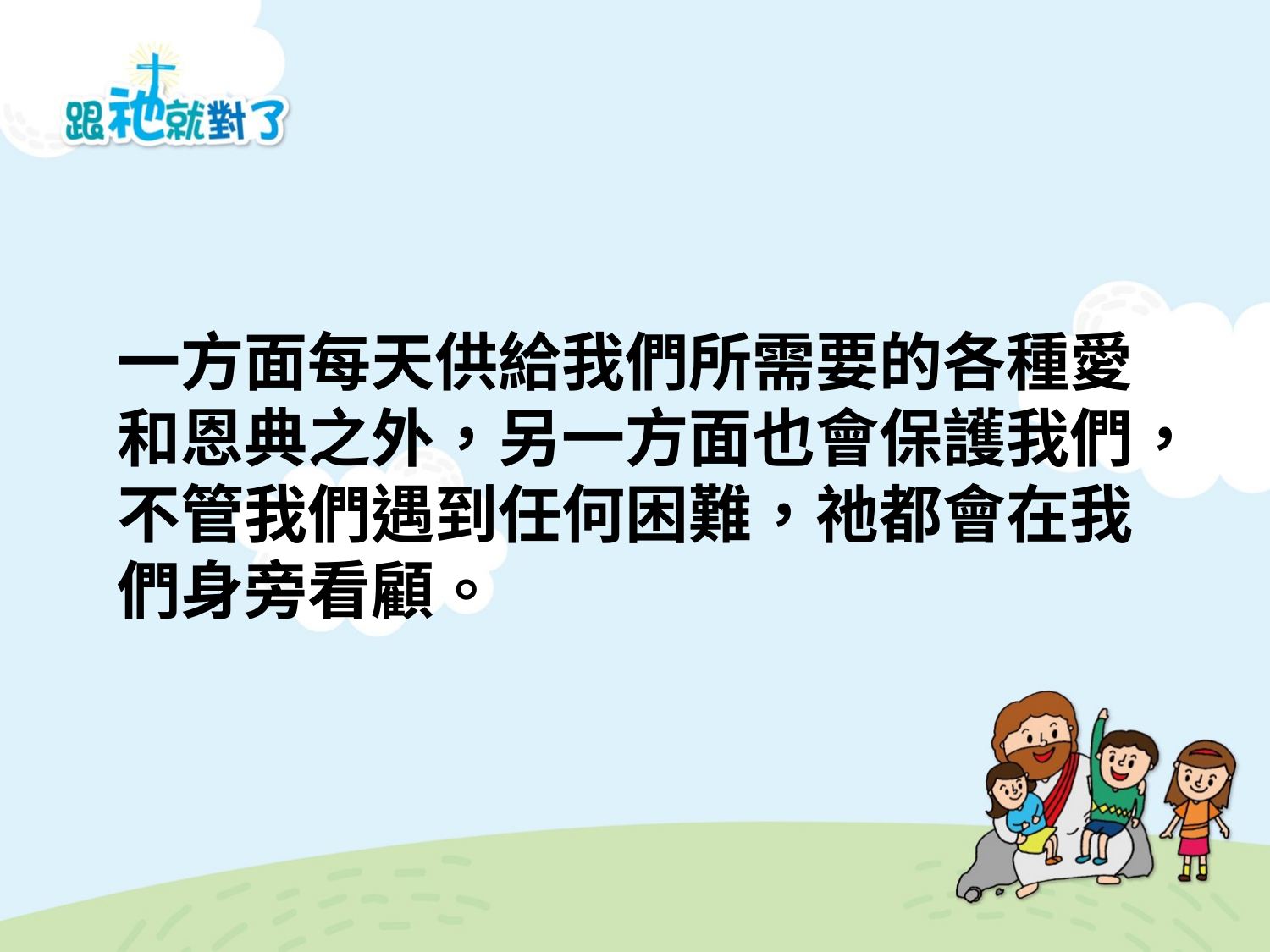

一方面每天供給我們所需要的各種愛和恩典之外，另一方面也會保護我們，不管我們遇到任何困難，祂都會在我們身旁看顧。